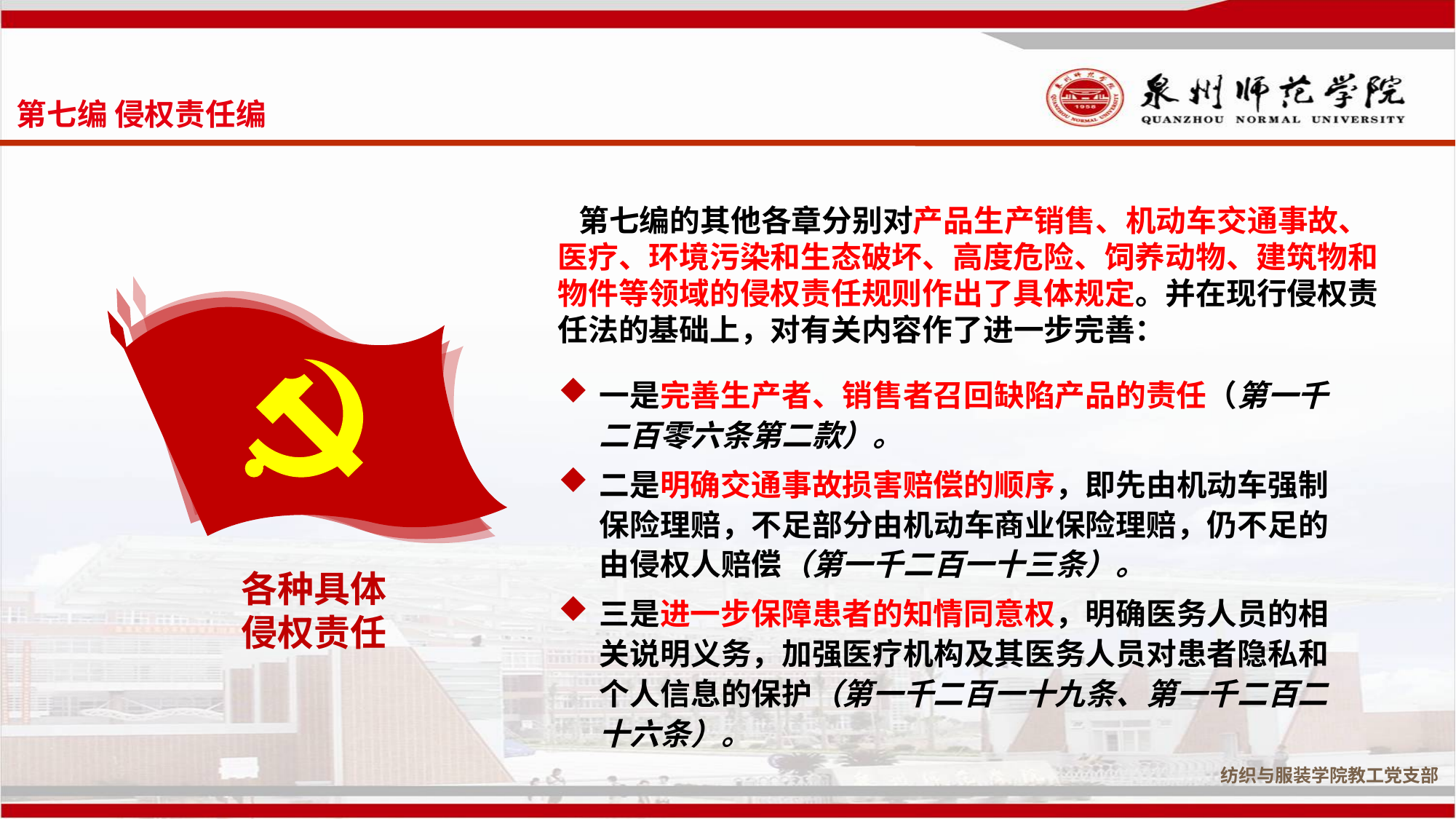

第七编 侵权责任编
  第七编的其他各章分别对产品生产销售、机动车交通事故、医疗、环境污染和生态破坏、高度危险、饲养动物、建筑物和物件等领域的侵权责任规则作出了具体规定。并在现行侵权责任法的基础上，对有关内容作了进一步完善：

各种具体
侵权责任
一是完善生产者、销售者召回缺陷产品的责任（第一千二百零六条第二款）。
二是明确交通事故损害赔偿的顺序，即先由机动车强制保险理赔，不足部分由机动车商业保险理赔，仍不足的由侵权人赔偿（第一千二百一十三条）。
三是进一步保障患者的知情同意权，明确医务人员的相关说明义务，加强医疗机构及其医务人员对患者隐私和个人信息的保护（第一千二百一十九条、第一千二百二十六条）。
纺织与服装学院教工党支部